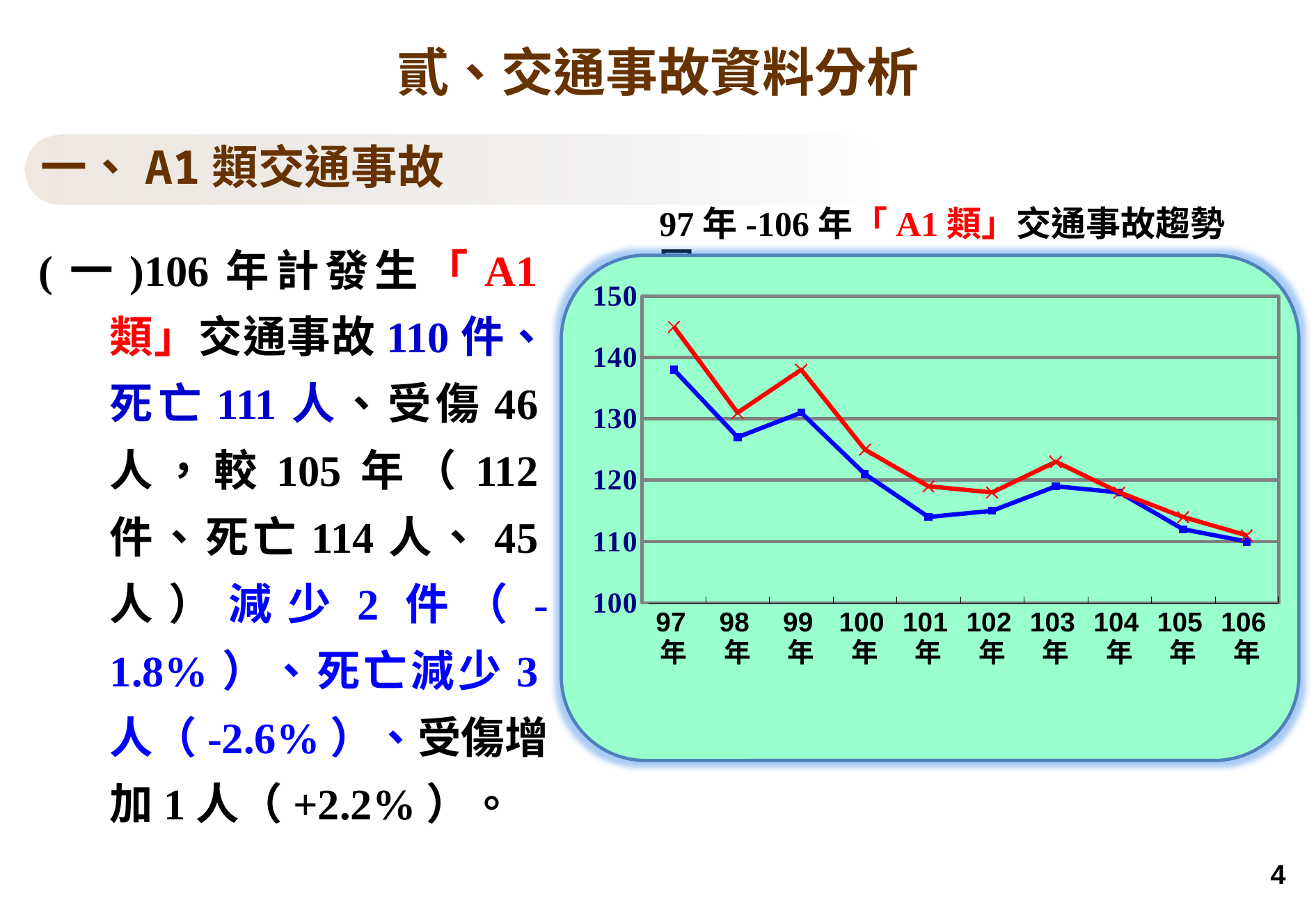

貳、交通事故資料分析
一、A1類交通事故

97年-106年「A1類」交通事故趨勢圖
(一)106年計發生「A1類」交通事故110件、死亡111人、受傷46人，較105年（112件、死亡114人、45人）減少2件（-1.8%）、死亡減少3人（-2.6%）、受傷增加1人（+2.2%）。

### Chart

| Category | 件數 | 人數 |
|---|---|---|
| 97年 | 138.0 | 145.0 |
| 98年 | 127.0 | 131.0 |
| 99年 | 131.0 | 138.0 |
| 100年 | 121.0 | 125.0 |
| 101年 | 114.0 | 119.0 |
| 102年 | 115.0 | 118.0 |
| 103年 | 119.0 | 123.0 |
| 104年 | 118.0 | 118.0 |
| 105年 | 112.0 | 114.0 |
| 106年 | 110.0 | 111.0 |
4